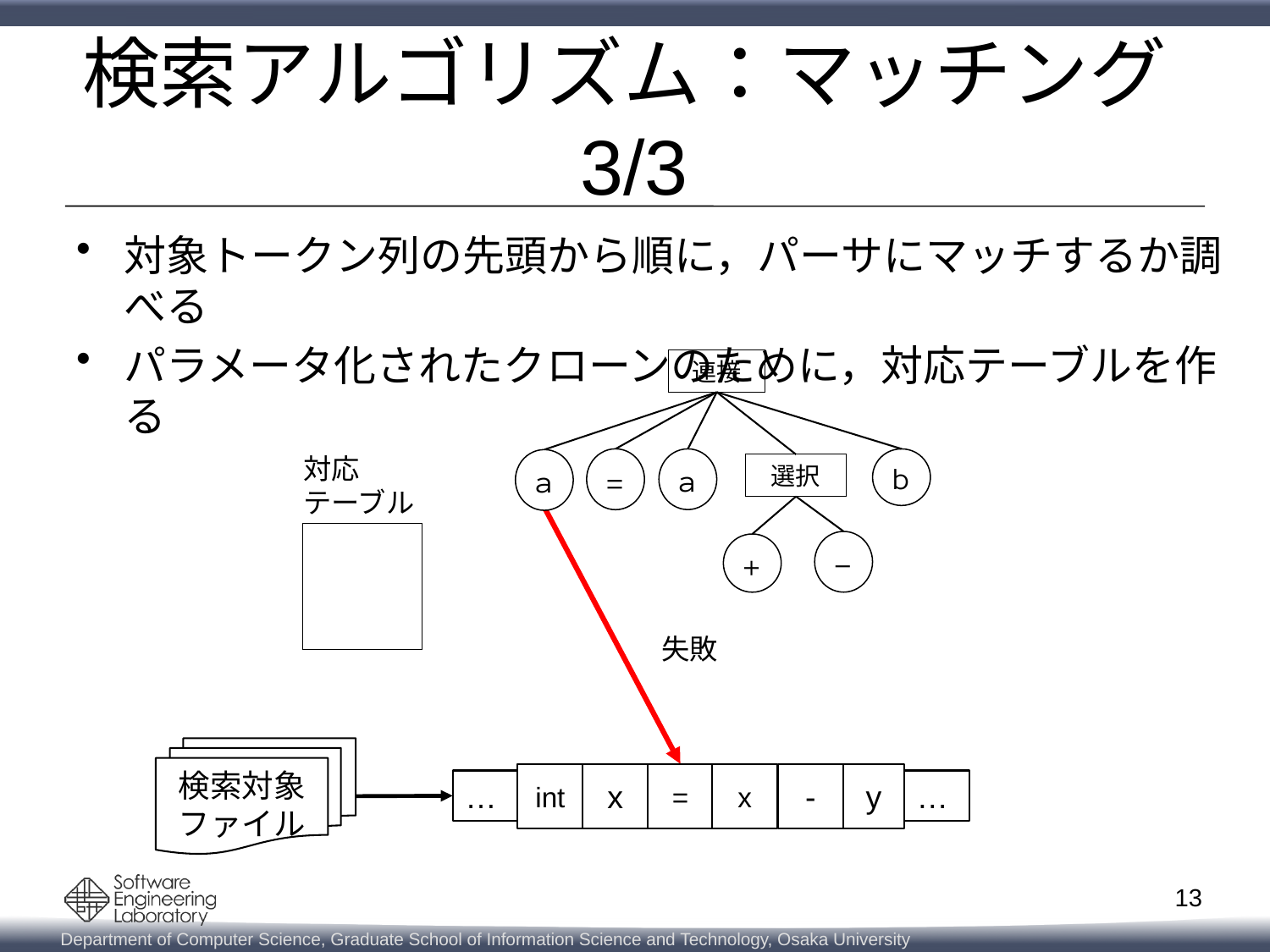

# 検索アルゴリズム：マッチング3/3
対象トークン列の先頭から順に，パーサにマッチするか調べる
パラメータ化されたクローンのために，対応テーブルを作る
連接
=
a
b
a
選択
-
+
対応
テーブル

失敗
検索対象ファイル
int
x
=
x
-
y
…
…
13